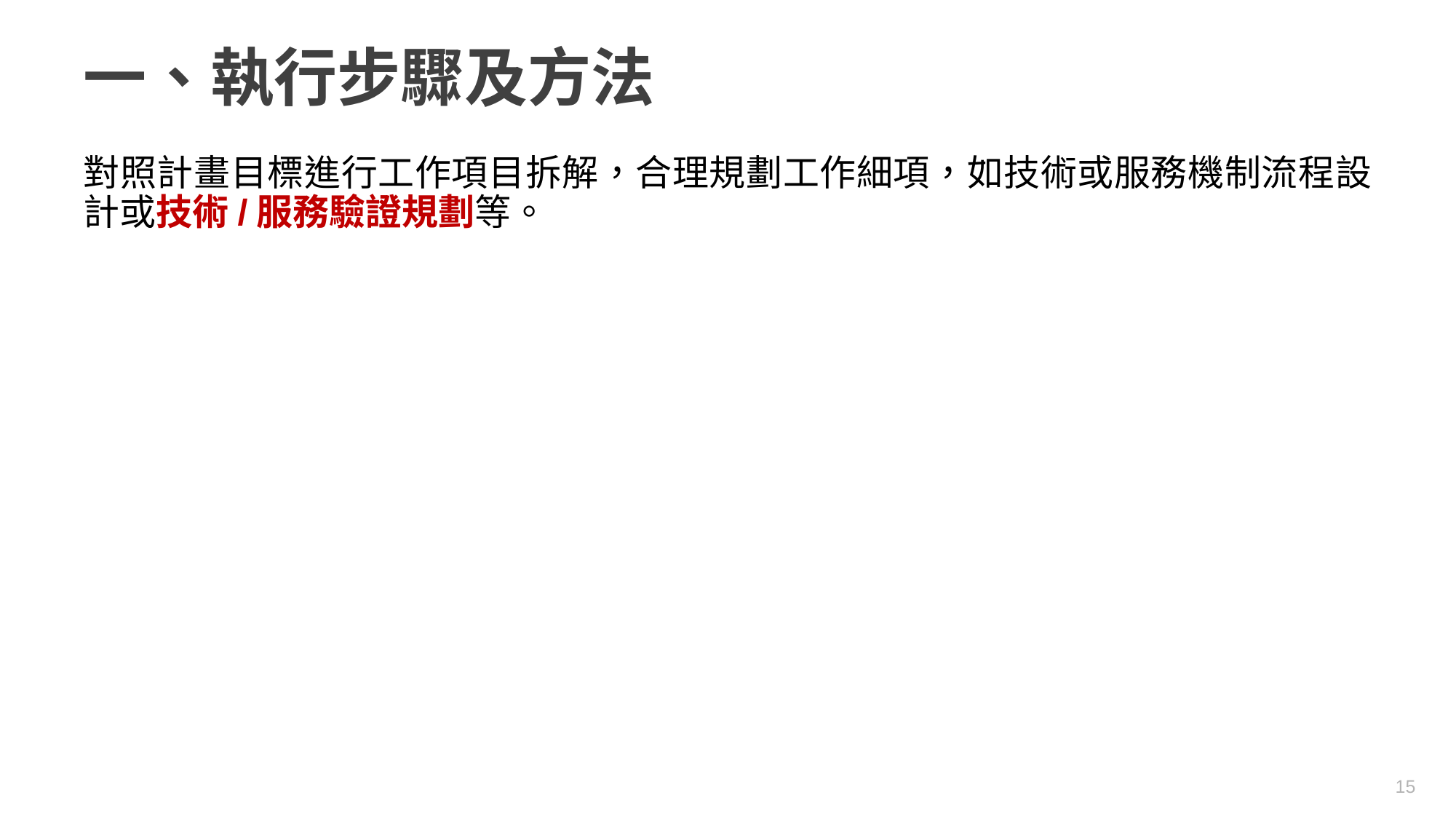

# 一、執行步驟及方法
對照計畫目標進行工作項目拆解，合理規劃工作細項，如技術或服務機制流程設計或技術/服務驗證規劃等。
15